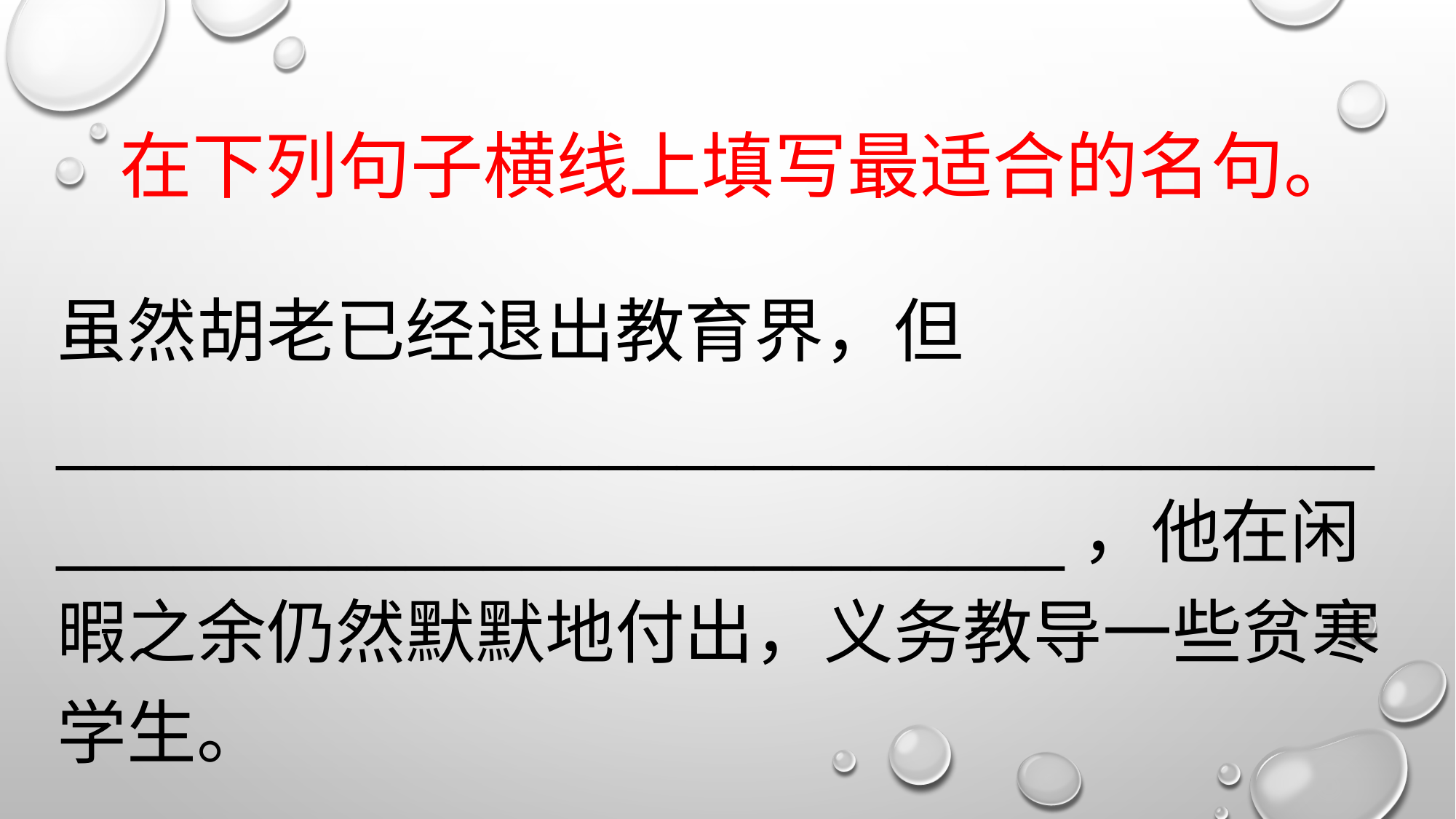

# 在下列句子横线上填写最适合的名句。
虽然胡老已经退出教育界，但____________________________________________________________，他在闲暇之余仍然默默地付出，义务教导一些贫寒学生。